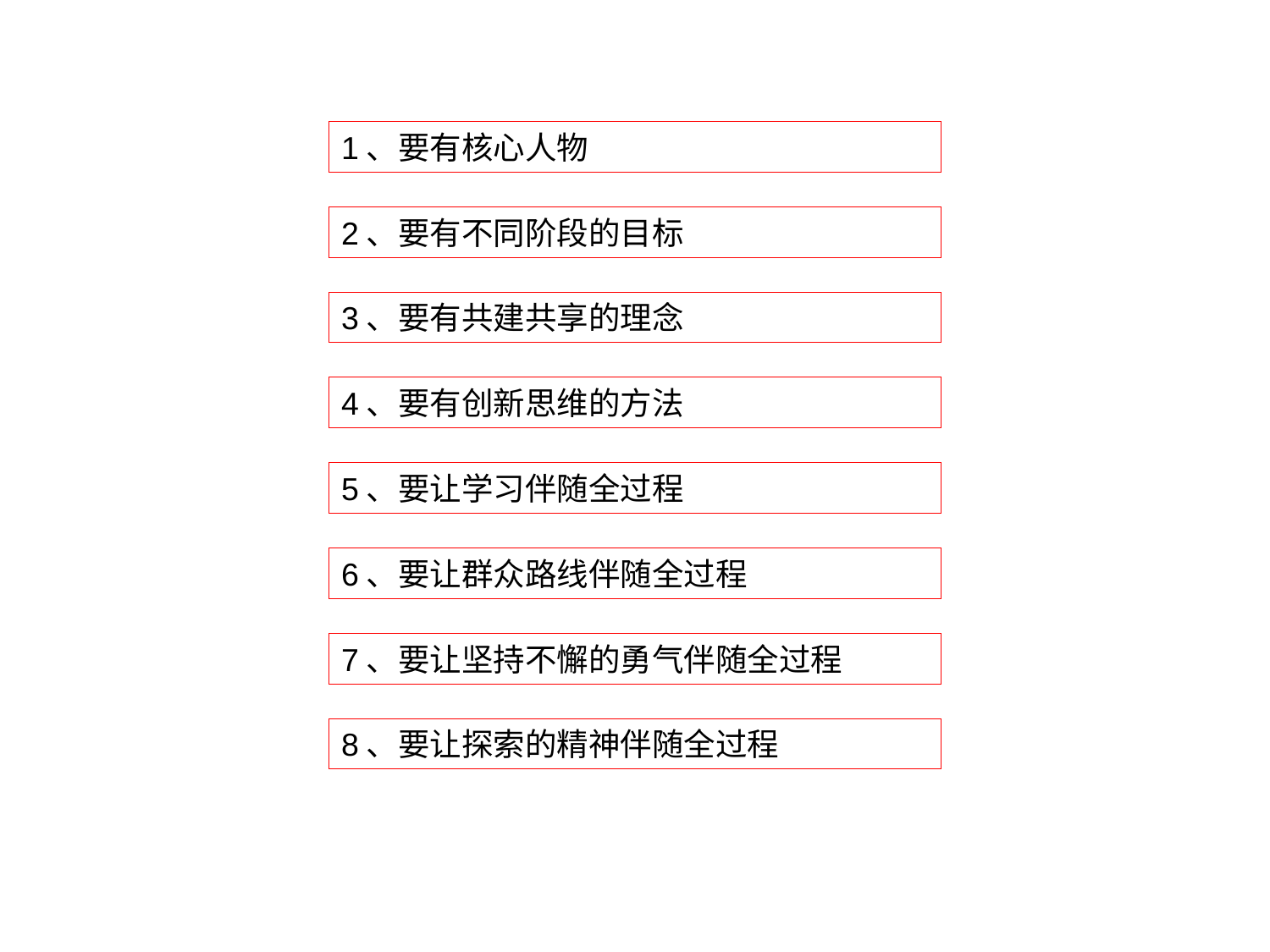

1、要有核心人物
2、要有不同阶段的目标
3、要有共建共享的理念
4、要有创新思维的方法
5、要让学习伴随全过程
6、要让群众路线伴随全过程
7、要让坚持不懈的勇气伴随全过程
8、要让探索的精神伴随全过程